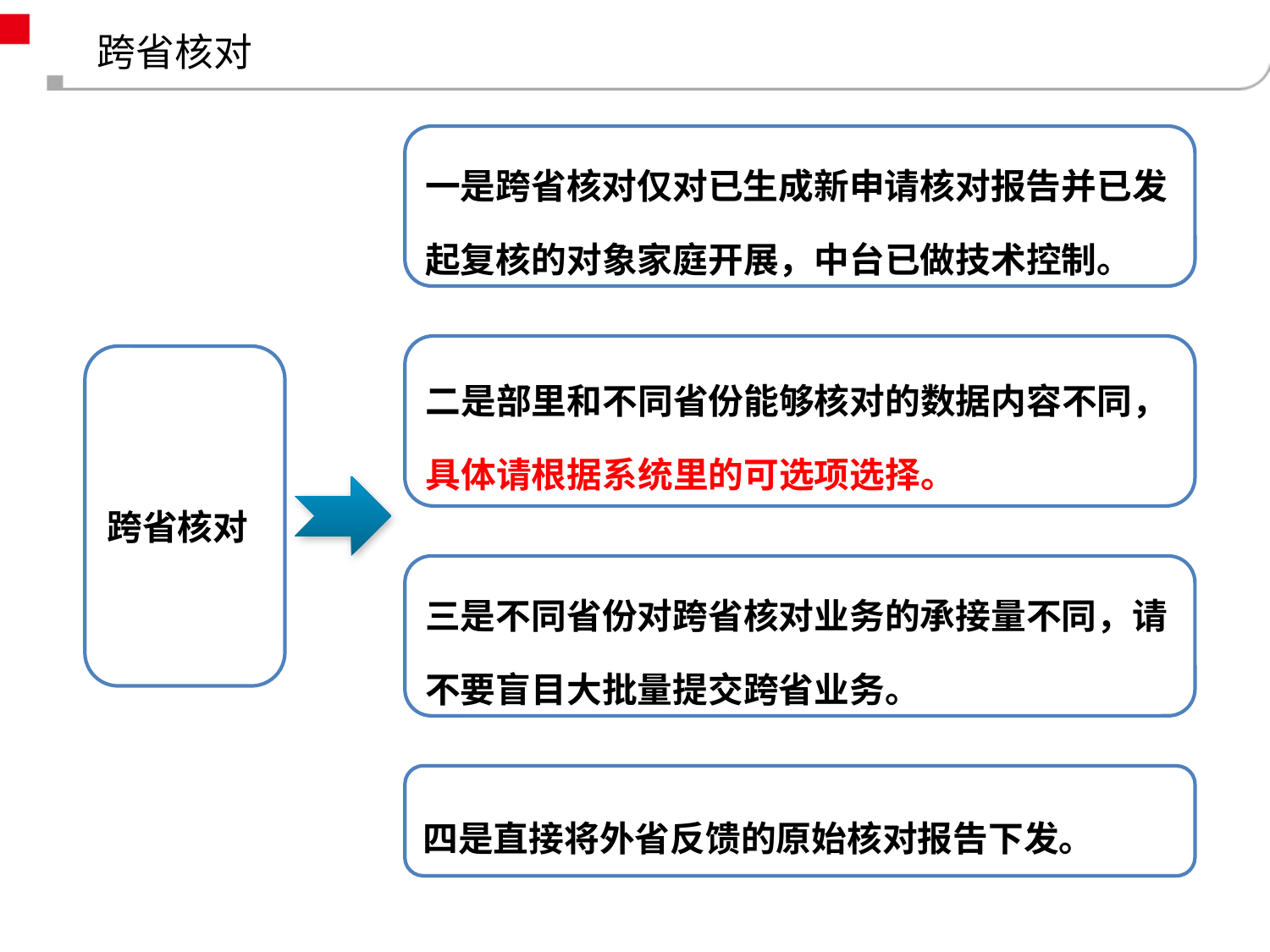

# 跨省核对
一是跨省核对仅对已生成新申请核对报告并已发起复核的对象家庭开展，中台已做技术控制。
二是部里和不同省份能够核对的数据内容不同，具体请根据系统里的可选项选择。
跨省核对

三是不同省份对跨省核对业务的承接量不同，请不要盲目大批量提交跨省业务。
四是直接将外省反馈的原始核对报告下发。